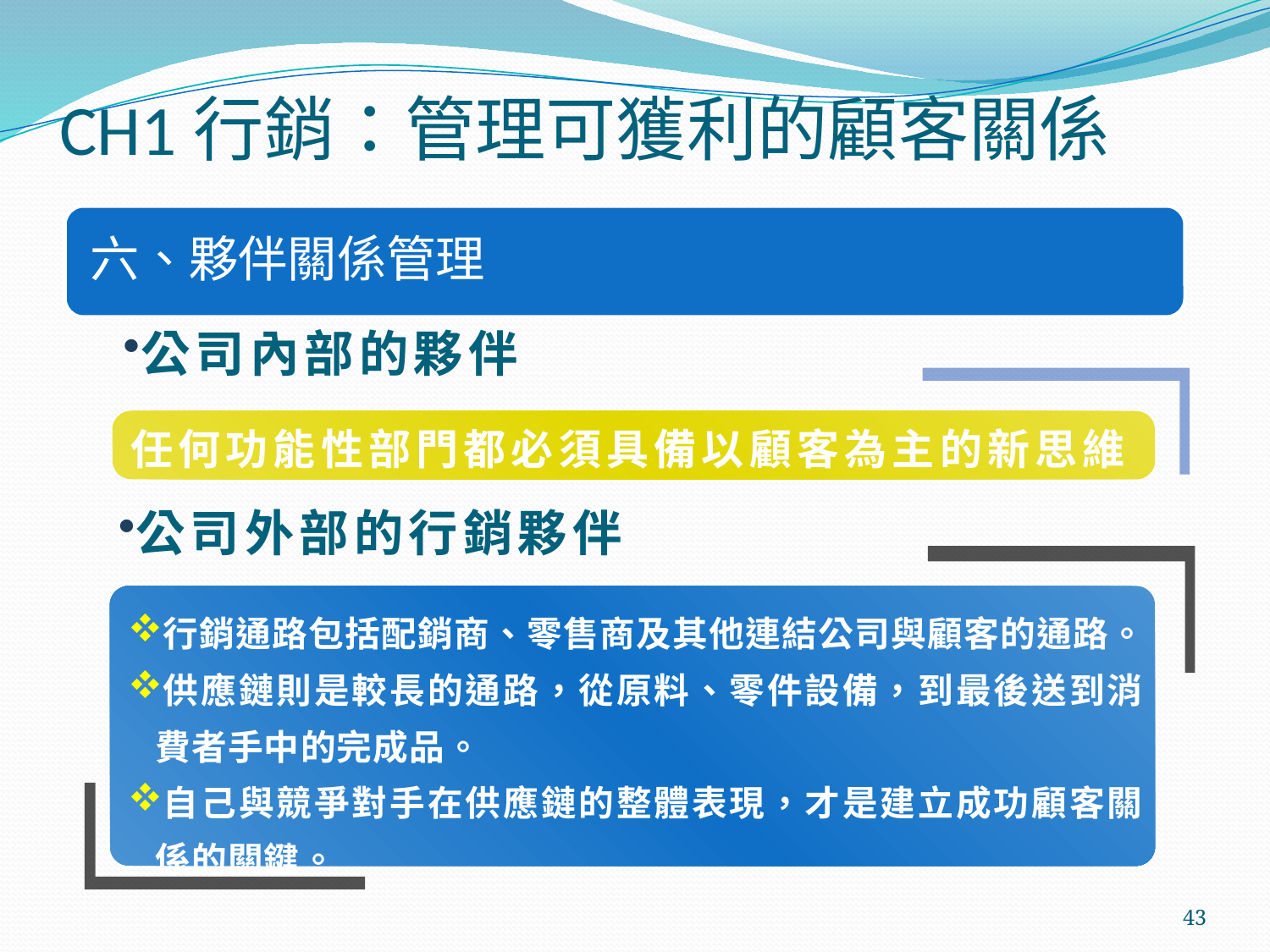

# CH1行銷：管理可獲利的顧客關係
六、夥伴關係管理
公司內部的夥伴

任何功能性部門都必須具備以顧客為主的新思維
公司外部的行銷夥伴

行銷通路包括配銷商、零售商及其他連結公司與顧客的通路。
供應鏈則是較長的通路，從原料、零件設備，到最後送到消
   費者手中的完成品。
自己與競爭對手在供應鏈的整體表現，才是建立成功顧客關
   係的關鍵。

43